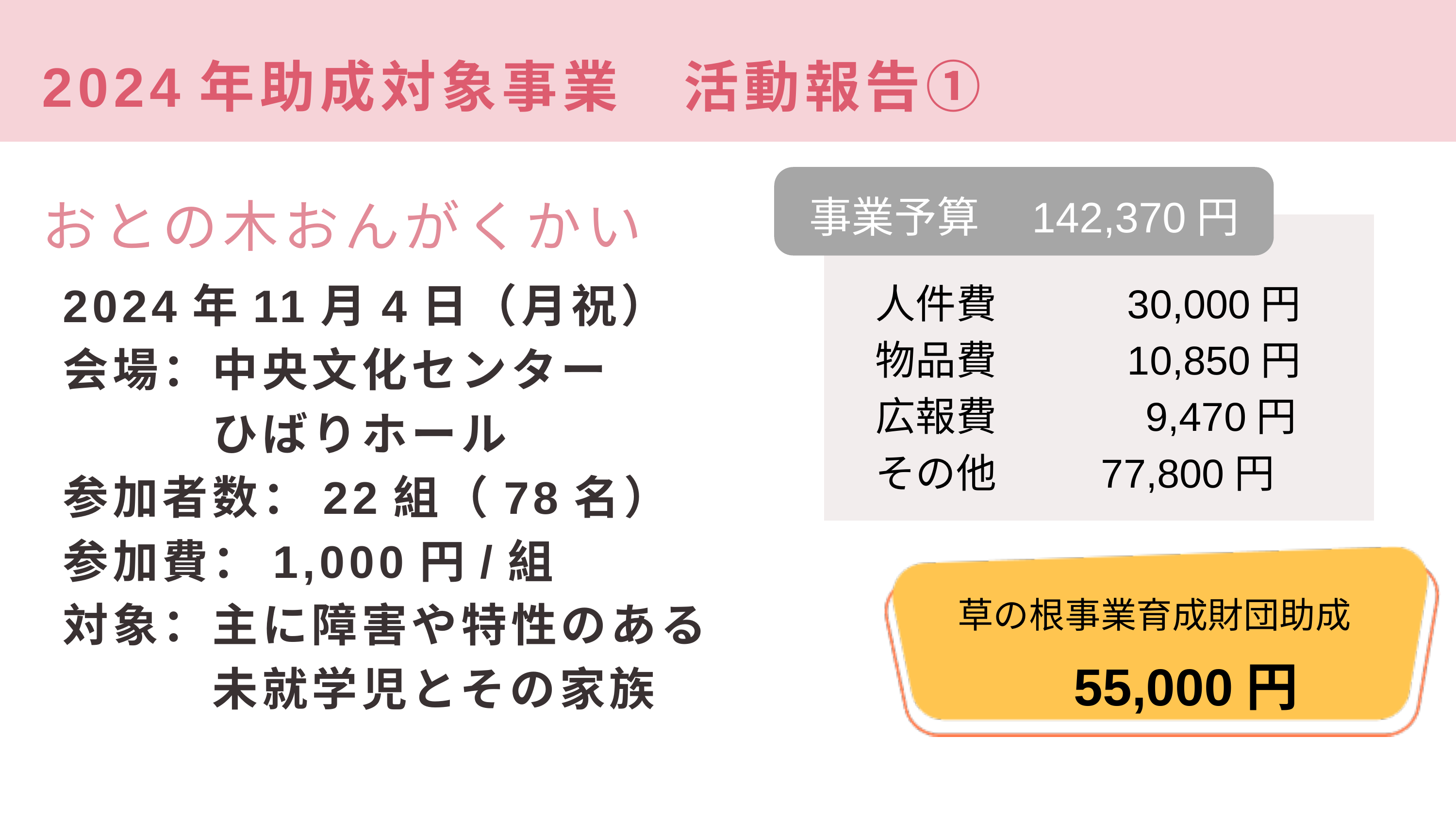

2024年助成対象事業　活動報告①

おとの木おんがくかい
事業予算　142,370円

2024年11月4日（月祝）
会場：中央文化センター
　　　ひばりホール
参加者数：22組（78名）
参加費：1,000円/組
対象：主に障害や特性のある
　　　未就学児とその家族
人件費　　　30,000円
物品費　　　10,850円
広報費　　　  9,470円
その他　      77,800円

草の根事業育成財団助成
55,000円